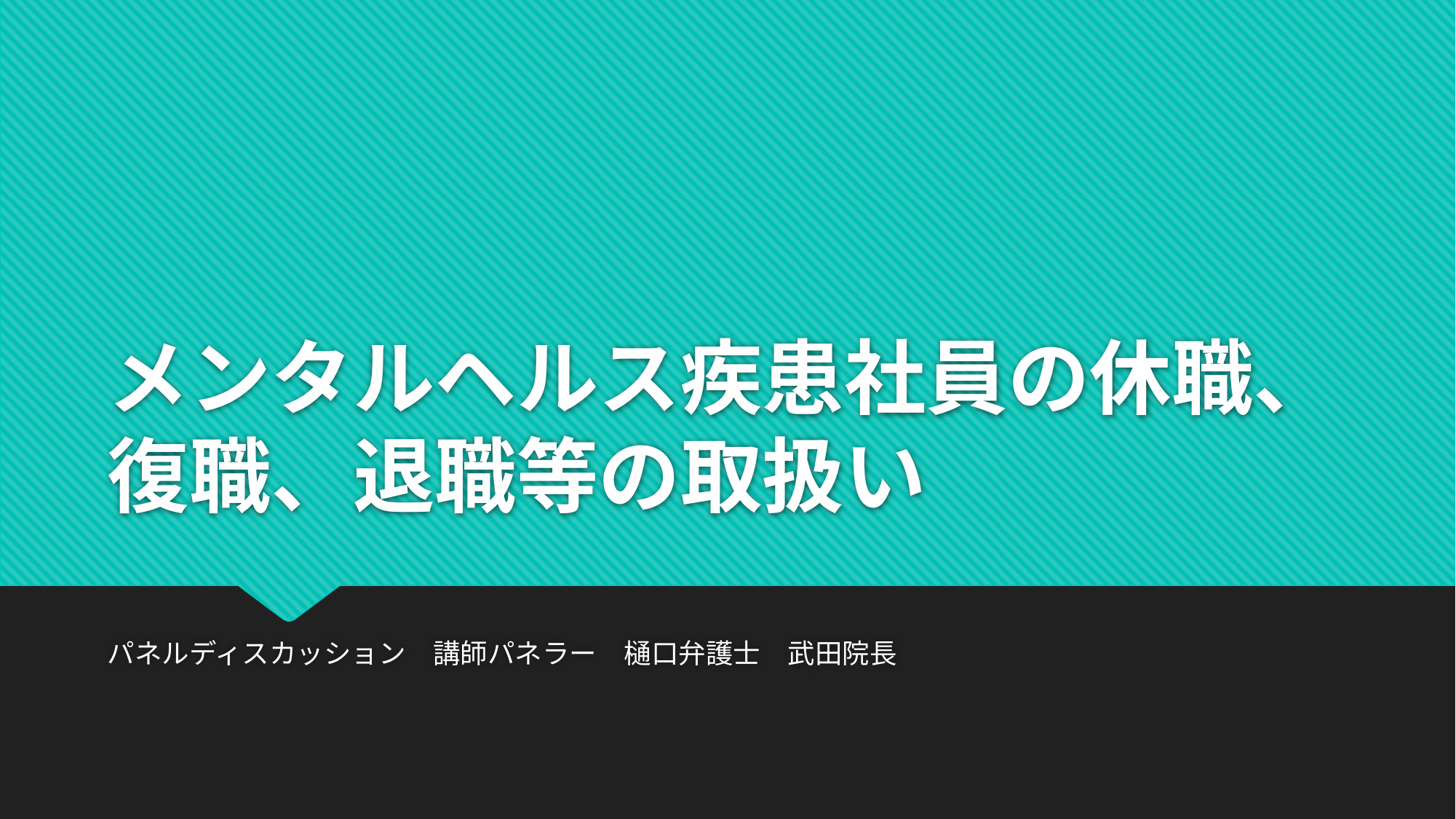

# メンタルヘルス疾患社員の休職、復職、退職等の取扱い
パネルディスカッション　講師パネラー　樋口弁護士　武田院長